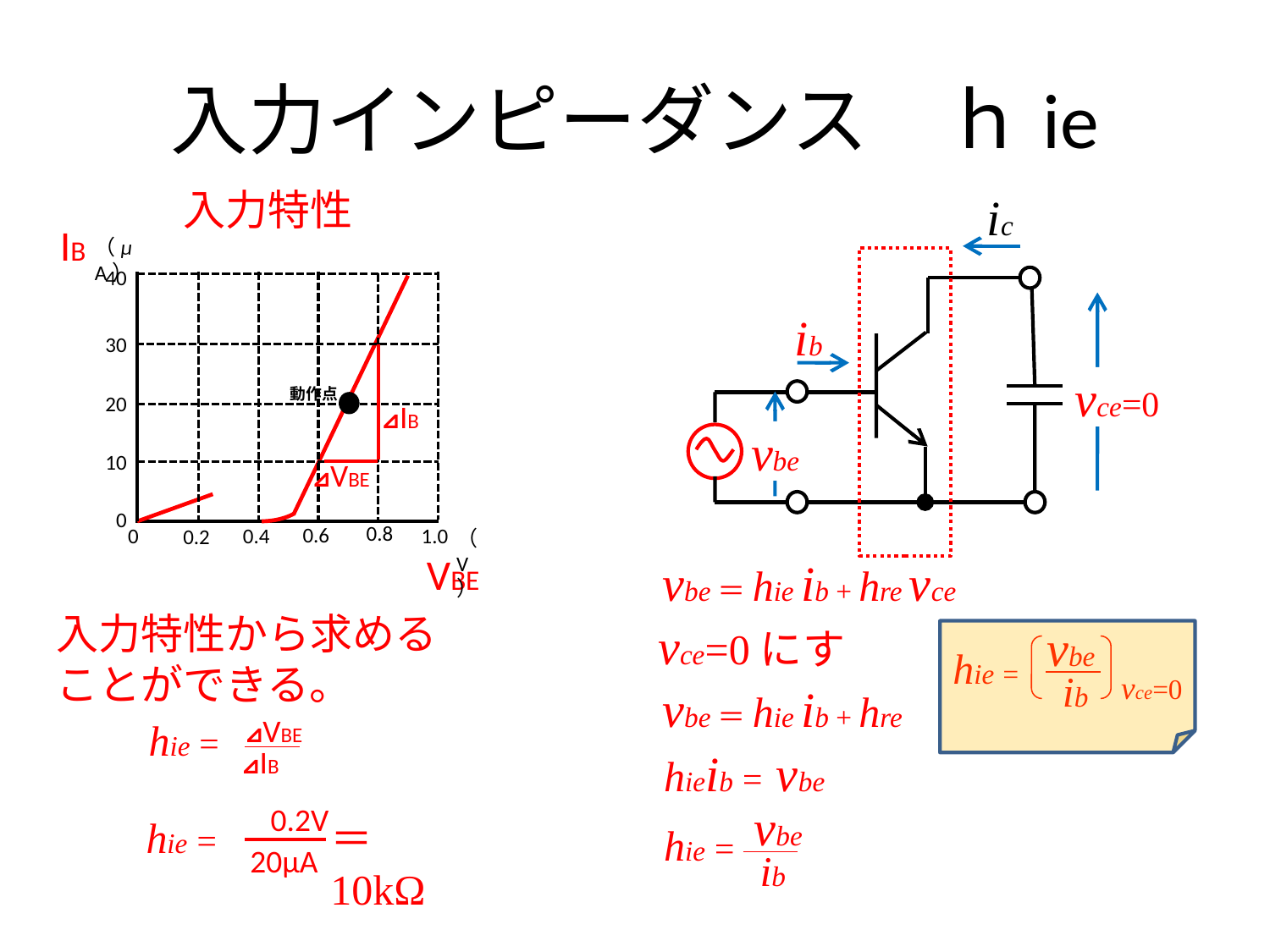

# 入力インピーダンス　ｈie
入力特性
IB
（μA）
40
30
20
10

0
0.8
0.6
0.4
1.0
0
0.2
（V）
VBE
ic

ib

vce=0
動作点

⊿IB

vbe

⊿VBE

vbe＝hie ib + hre vce
入力特性から求めることができる。
vce=0にする
vbe

hie =
ib
vce=0
vbe＝hie ib + hre 0
⊿VBE
hie =
⊿IB
hieib = vbe
　0.2V
vbe
＝10kΩ
hie =
hie =
 20μA
ib